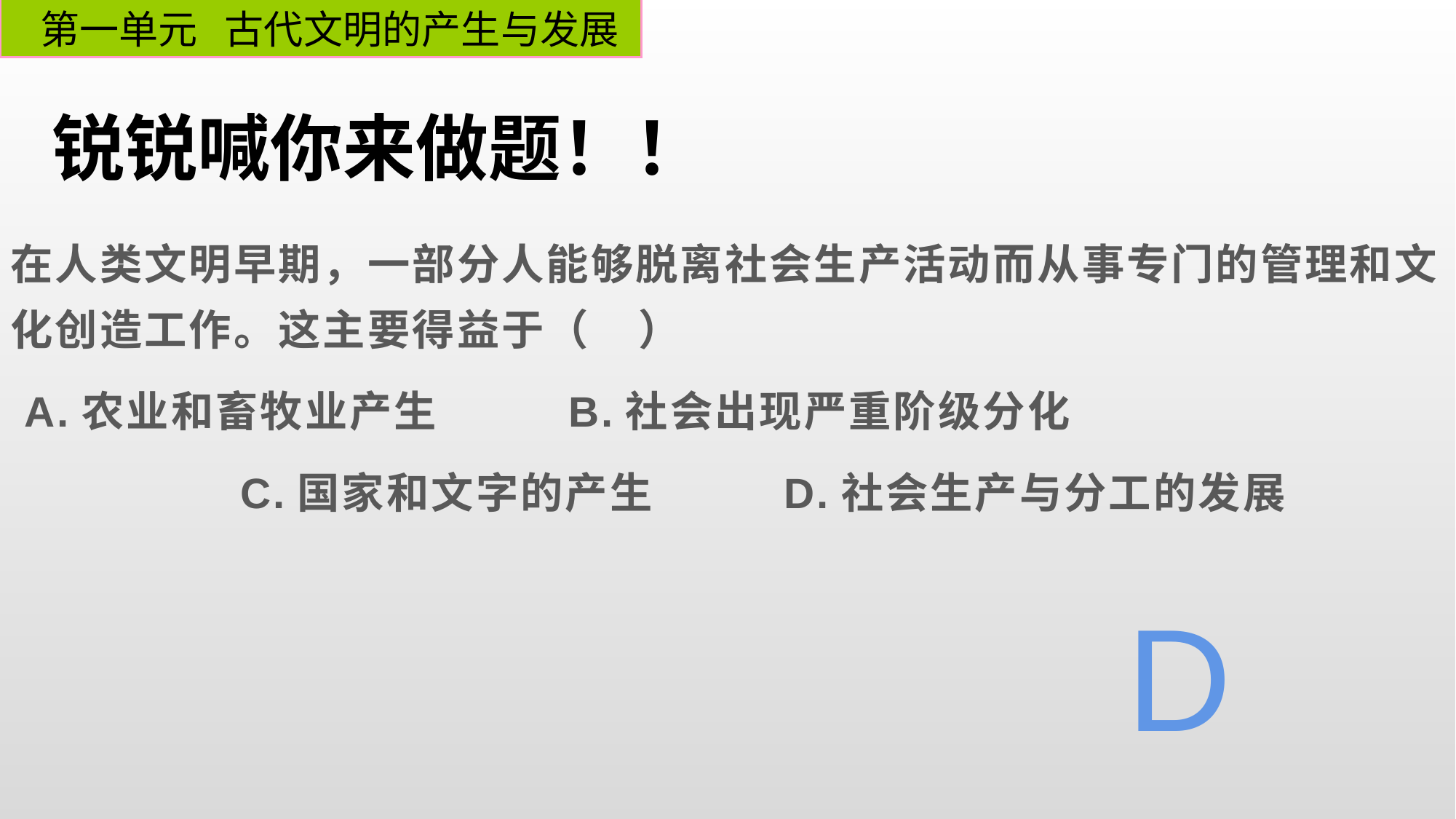

第一单元   古代文明的产生与发展
锐锐喊你来做题！！
在人类文明早期，一部分人能够脱离社会生产活动而从事专门的管理和文化创造工作。这主要得益于（    ）
 A.农业和畜牧业产生          B.社会出现严重阶级分化
     C.国家和文字的产生          D.社会生产与分工的发展
D